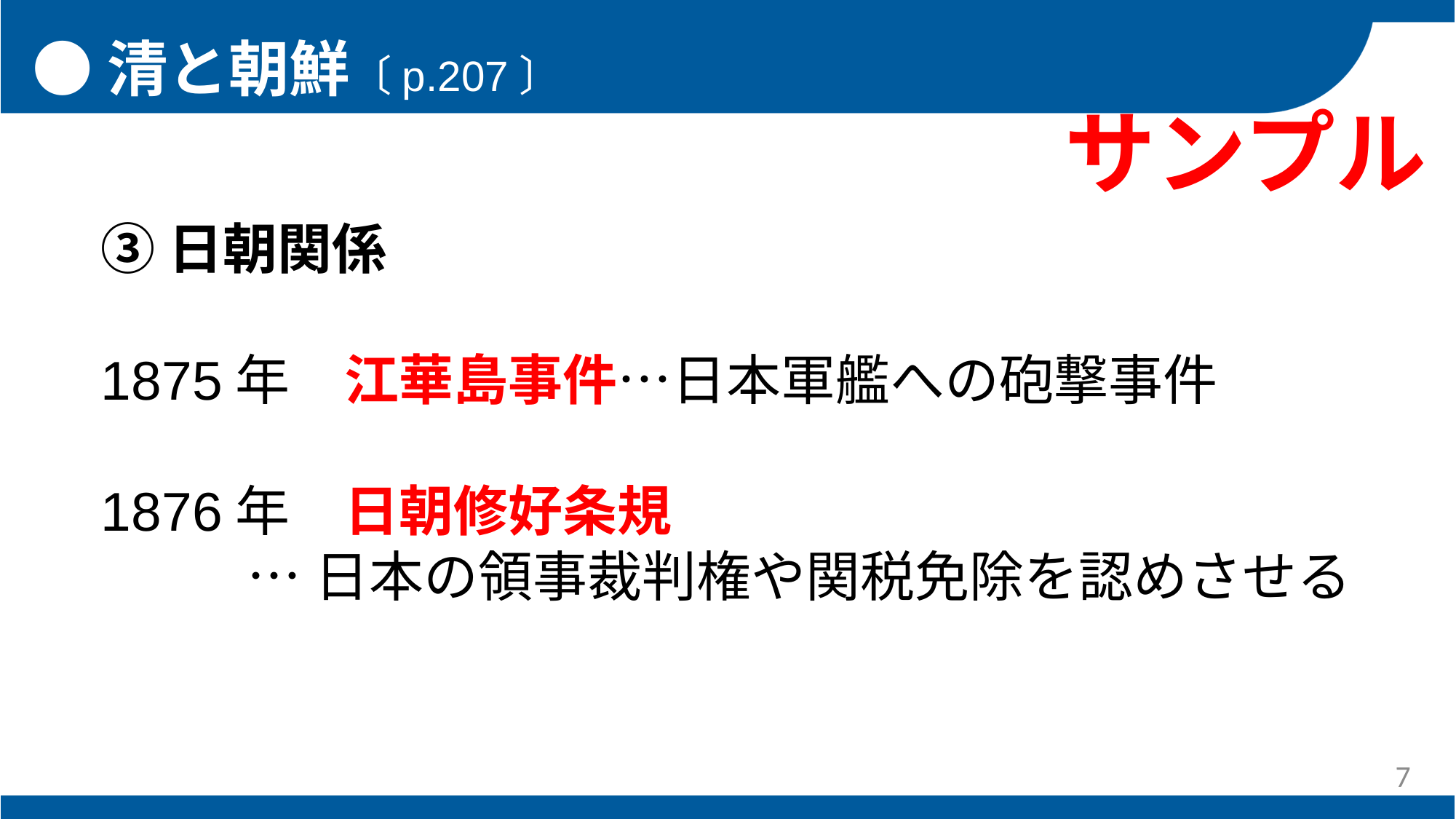

●清と朝鮮〔p.207〕

③日朝関係

1875年　江華島事件…日本軍艦への砲撃事件

1876年　日朝修好条規
            …日本の領事裁判権や関税免除を認めさせる